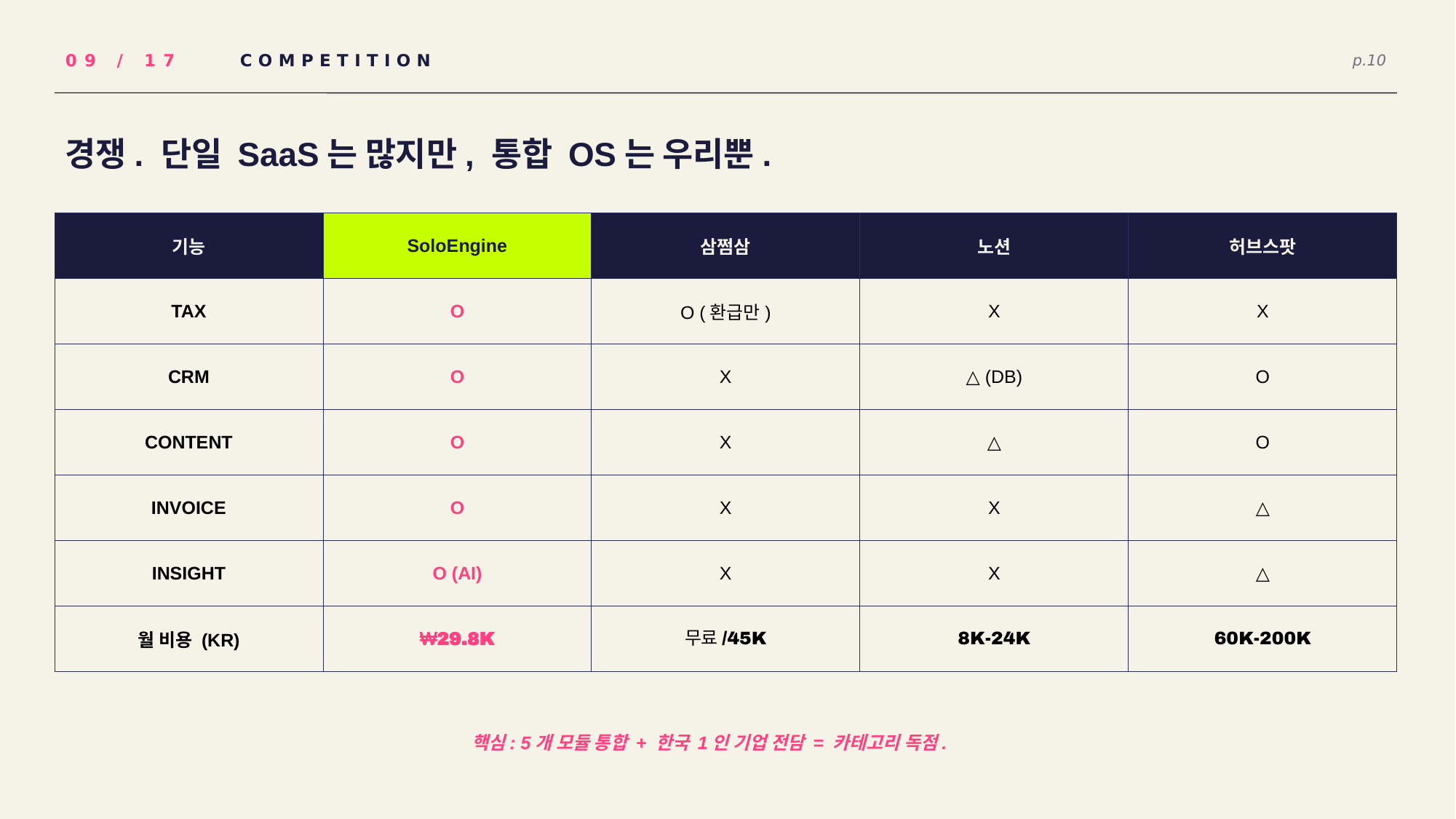

09 / 17
COMPETITION
p.10

경쟁. 단일 SaaS는 많지만, 통합 OS는 우리뿐.
| 기능 | SoloEngine | 삼쩜삼 | 노션 | 허브스팟 |
| --- | --- | --- | --- | --- |
| TAX | O | O (환급만) | X | X |
| CRM | O | X | △ (DB) | O |
| CONTENT | O | X | △ | O |
| INVOICE | O | X | X | △ |
| INSIGHT | O (AI) | X | X | △ |
| 월 비용 (KR) | ₩29.8K | 무료/45K | 8K-24K | 60K-200K |
핵심: 5개 모듈 통합 + 한국 1인 기업 전담 = 카테고리 독점.